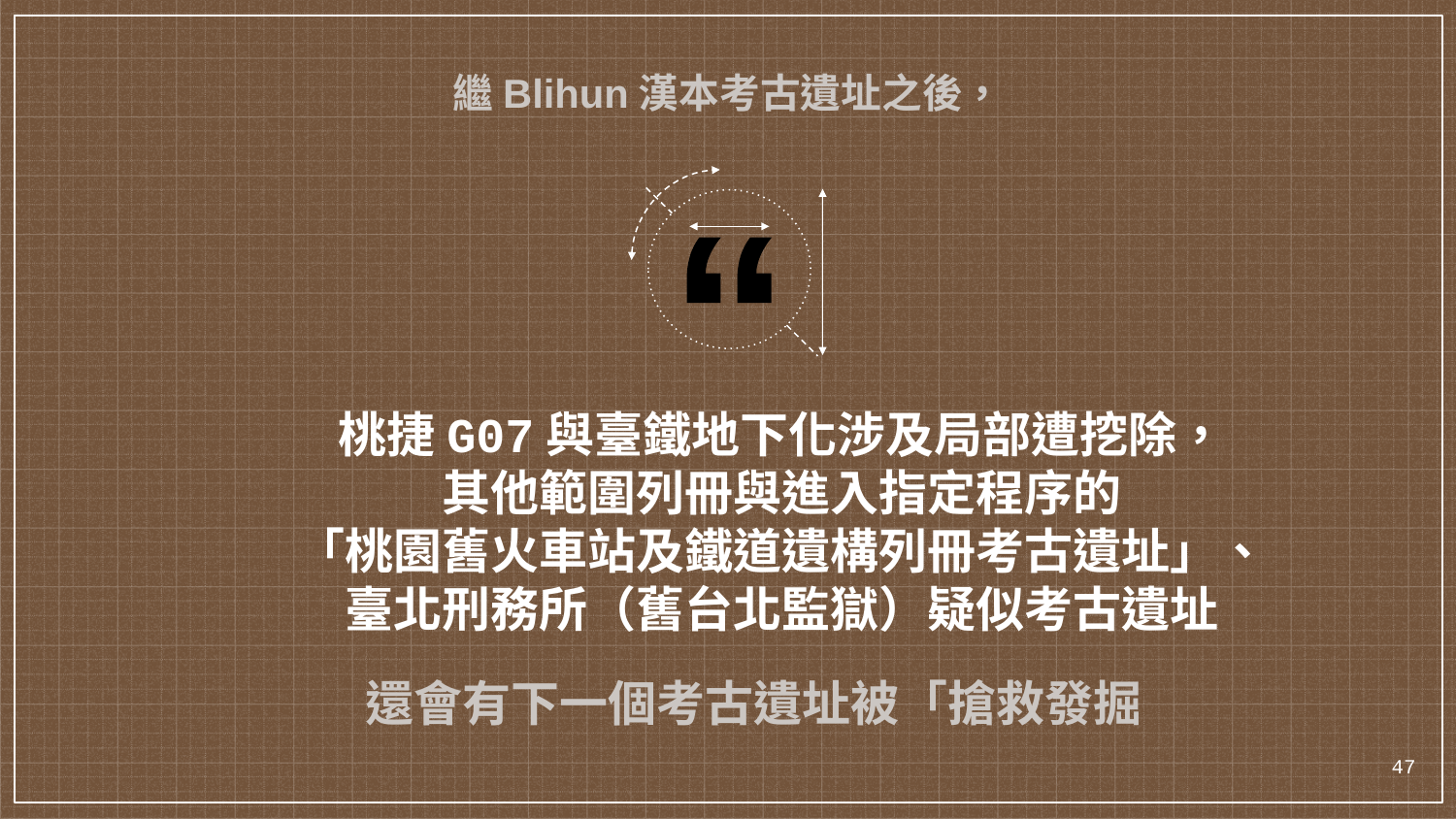

繼Blihun漢本考古遺址之後，
桃捷G07與臺鐵地下化涉及局部遭挖除，
其他範圍列冊與進入指定程序的
「桃園舊火車站及鐵道遺構列冊考古遺址」、
臺北刑務所（舊台北監獄）疑似考古遺址
還會有下一個考古遺址被「搶救發掘
47